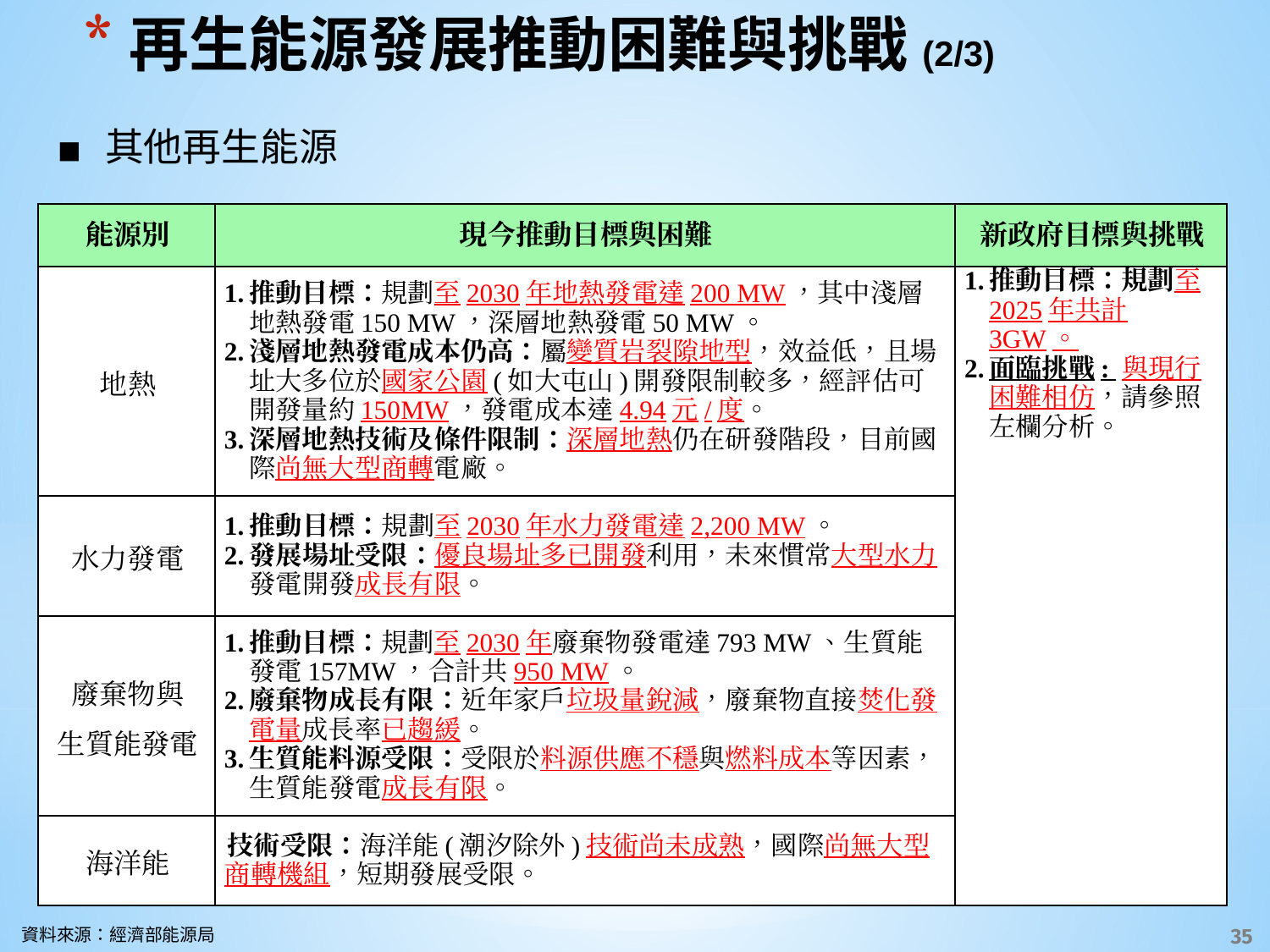

# 再生能源發展推動困難與挑戰(2/3)
其他再生能源
| 能源別 | 現今推動目標與困難 | 新政府目標與挑戰 |
| --- | --- | --- |
| 地熱 | 推動目標：規劃至2030年地熱發電達200 MW，其中淺層地熱發電150 MW，深層地熱發電50 MW。 淺層地熱發電成本仍高：屬變質岩裂隙地型，效益低，且場址大多位於國家公園(如大屯山)開發限制較多，經評估可開發量約150MW，發電成本達4.94元/度。 深層地熱技術及條件限制：深層地熱仍在研發階段，目前國際尚無大型商轉電廠。 | 推動目標：規劃至2025年共計3GW。 面臨挑戰: 與現行困難相仿，請參照左欄分析。 |
| 水力發電 | 推動目標：規劃至2030年水力發電達2,200 MW。 發展場址受限：優良場址多已開發利用，未來慣常大型水力發電開發成長有限。 |  |
| 廢棄物與 生質能發電 | 推動目標：規劃至2030年廢棄物發電達793 MW、生質能發電157MW，合計共950 MW。 廢棄物成長有限：近年家戶垃圾量銳減，廢棄物直接焚化發電量成長率已趨緩。 生質能料源受限：受限於料源供應不穩與燃料成本等因素，生質能發電成長有限。 |  |
| 海洋能 | 技術受限：海洋能(潮汐除外)技術尚未成熟，國際尚無大型商轉機組，短期發展受限。 |  |
資料來源：經濟部能源局
35